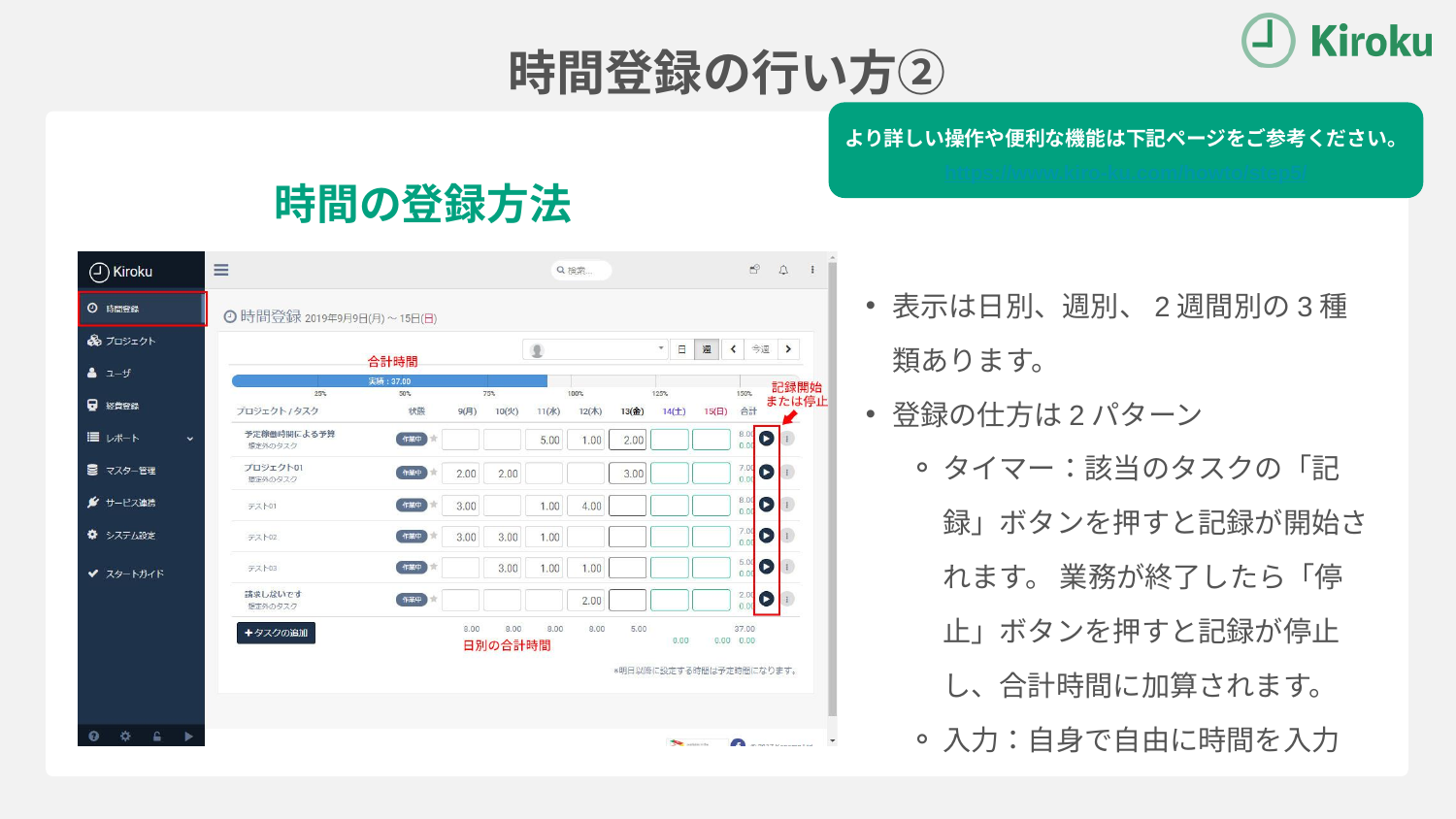

時間登録の行い方②

より詳しい操作や便利な機能は下記ページをご参考ください。
https://www.kiro-ku.com/howto/step5/
時間の登録方法

表示は日別、週別、2週間別の3種類あります。
登録の仕方は2パターン
タイマー：該当のタスクの「記録」ボタンを押すと記録が開始されます。 業務が終了したら「停止」ボタンを押すと記録が停止し、合計時間に加算されます。
入力：自身で自由に時間を入力